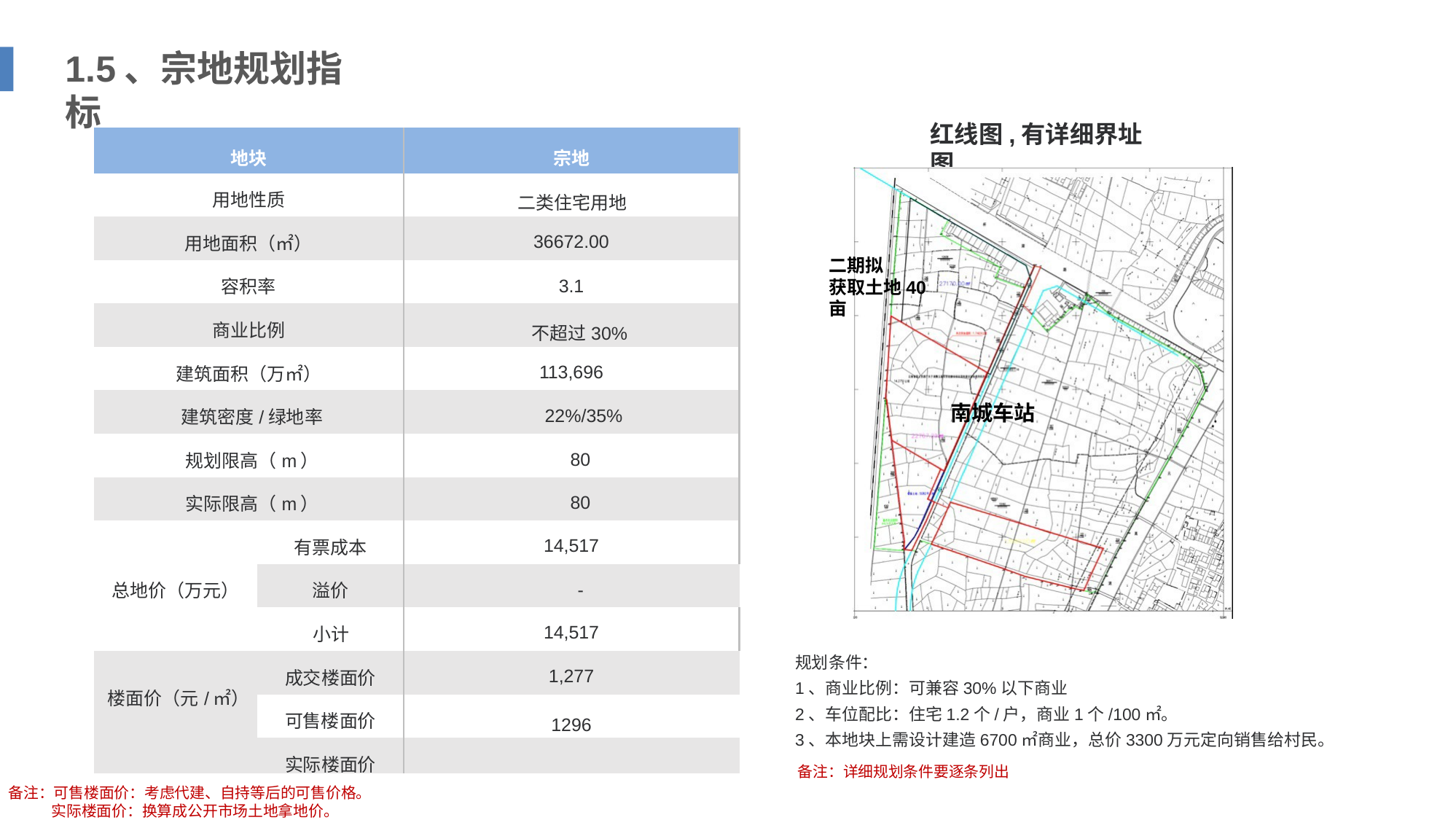

# 1.5、宗地规划指标
红线图,有详细界址图
| 地块 |  | 宗地 |
| --- | --- | --- |
| 用地性质 |  | 二类住宅用地 |
| 用地面积（㎡） |  | 36672.00 |
| 容积率 |  | 3.1 |
| 商业比例 |  | 不超过30% |
| 建筑面积（万㎡） |  | 113,696 |
| 建筑密度/绿地率 |  | 22%/35% |
| 规划限高（m） |  | 80 |
| 实际限高（m） |  | 80 |
| 有票成本 |  | 14,517 |
| 总地价（万元） | 溢价 | - |
| 小计 |  | 14,517 |
| 楼面价（元/㎡） | 成交楼面价 | 1,277 |
|  | 可售楼面价 | 1296 |
|  | 实际楼面价 |  |

二期拟
获取土地40亩
南城车站
规划条件：
1、商业比例：可兼容30%以下商业
2、车位配比：住宅1.2个/户，商业1个/100㎡。
3、本地块上需设计建造6700㎡商业，总价3300万元定向销售给村民。
备注：详细规划条件要逐条列出
备注：可售楼面价：考虑代建、自持等后的可售价格。 实际楼面价：换算成公开市场土地拿地价。